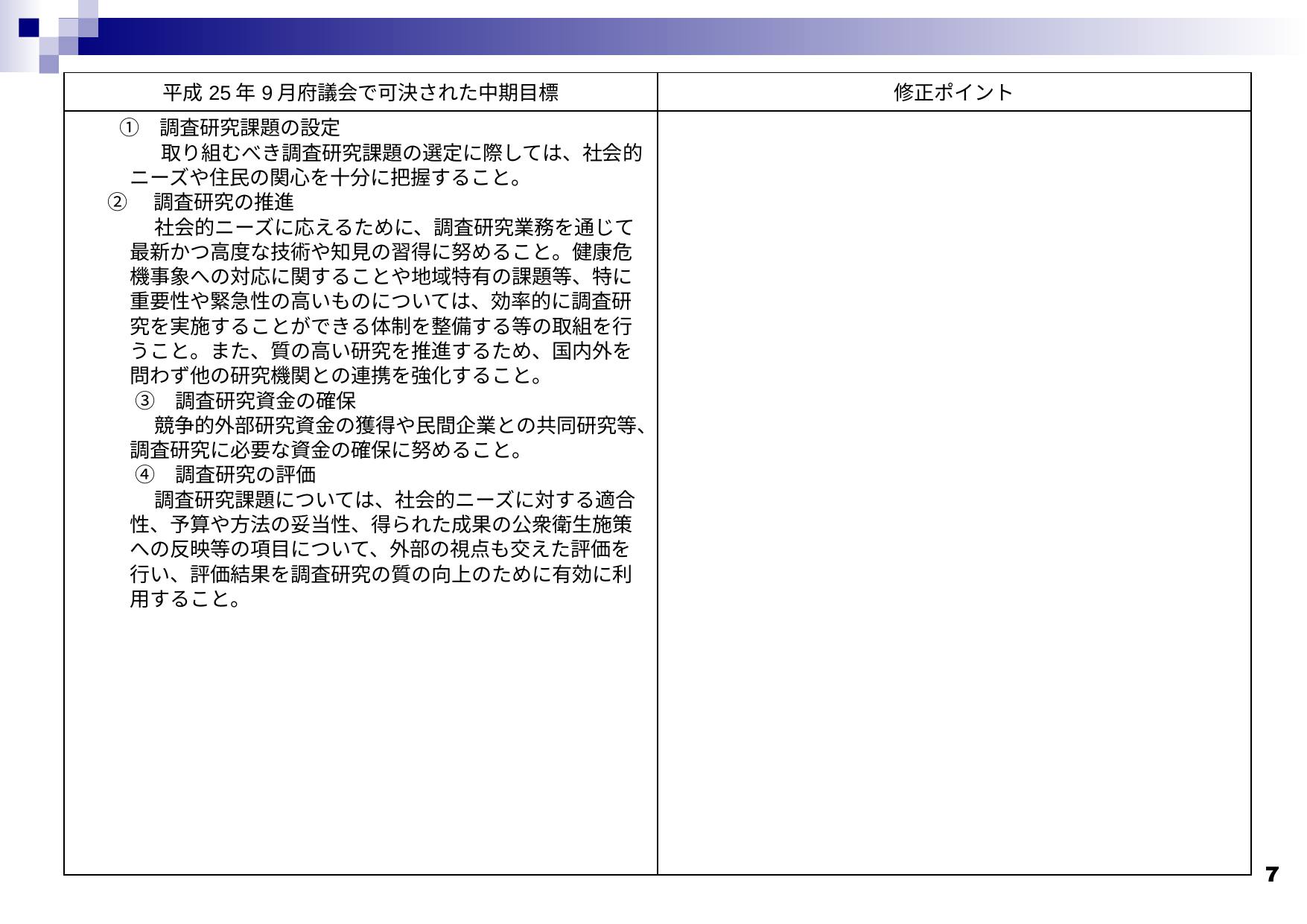

| 平成25年9月府議会で可決された中期目標 | 修正ポイント |
| --- | --- |
| ①　調査研究課題の設定 　取り組むべき調査研究課題の選定に際しては、社会的ニーズや住民の関心を十分に把握すること。　　　 ②　調査研究の推進 　 社会的ニーズに応えるために、調査研究業務を通じて最新かつ高度な技術や知見の習得に努めること。健康危機事象への対応に関することや地域特有の課題等、特に重要性や緊急性の高いものについては、効率的に調査研究を実施することができる体制を整備する等の取組を行うこと。また、質の高い研究を推進するため、国内外を問わず他の研究機関との連携を強化すること。 　　　③　調査研究資金の確保 　 競争的外部研究資金の獲得や民間企業との共同研究等、調査研究に必要な資金の確保に努めること。 　　　④　調査研究の評価 　 調査研究課題については、社会的ニーズに対する適合性、予算や方法の妥当性、得られた成果の公衆衛生施策への反映等の項目について、外部の視点も交えた評価を行い、評価結果を調査研究の質の向上のために有効に利用すること。 |  |
7